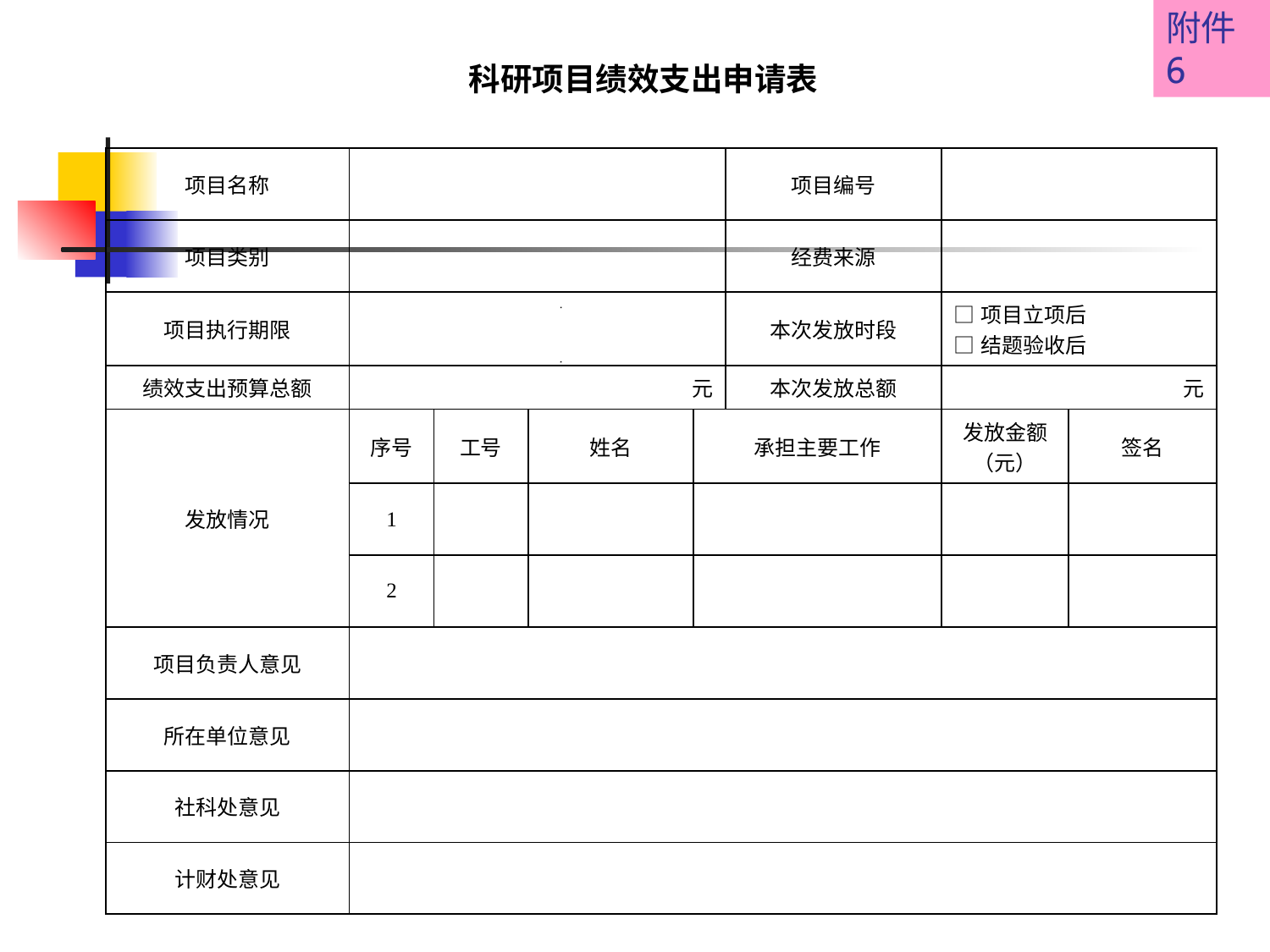

附件6
科研项目绩效支出申请表
| 项目名称 |  |  |  |  | 项目编号 |  |  |
| --- | --- | --- | --- | --- | --- | --- | --- |
| 项目类别 |  |  |  |  | 经费来源 |  |  |
| 项目执行期限 |  |  |  |  | 本次发放时段 | □项目立项后 □结题验收后 |  |
| 绩效支出预算总额 | 元 |  |  |  | 本次发放总额 | 元 |  |
| 发放情况 | 序号 | 工号 | 姓名 | 承担主要工作 |  | 发放金额（元） | 签名 |
|  | 1 |  |  |  |  |  |  |
|  | 2 |  |  |  |  |  |  |
| 项目负责人意见 |  |  |  |  |  |  |  |
| 所在单位意见 |  |  |  |  |  |  |  |
| 社科处意见 |  |  |  |  |  |  |  |
| 计财处意见 |  |  |  |  |  |  |  |